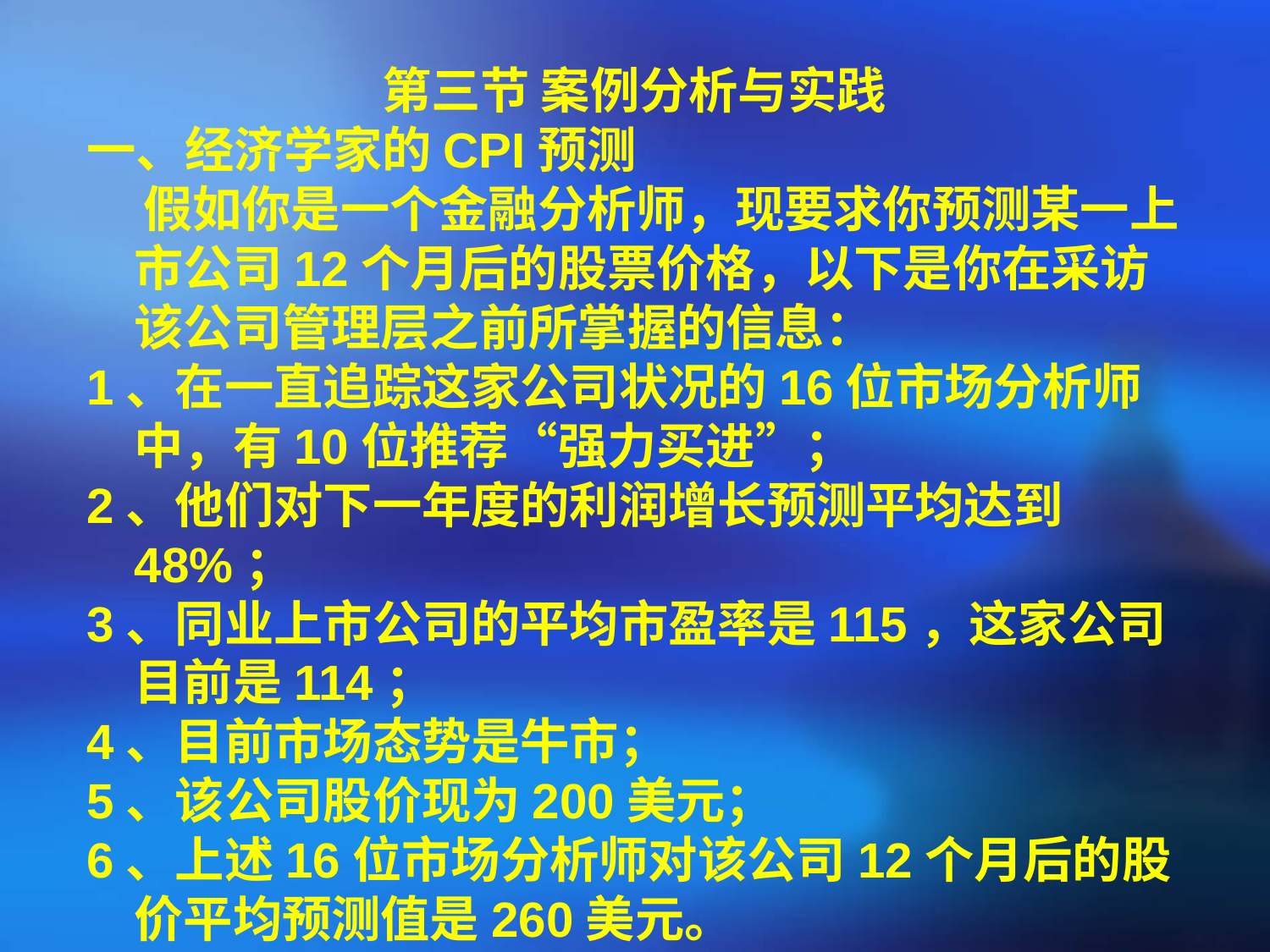

第三节 案例分析与实践
一、经济学家的CPI预测
    假如你是一个金融分析师，现要求你预测某一上市公司12个月后的股票价格，以下是你在采访该公司管理层之前所掌握的信息：
1、在一直追踪这家公司状况的16位市场分析师中，有10位推荐“强力买进”；
2、他们对下一年度的利润增长预测平均达到48%；
3、同业上市公司的平均市盈率是115，这家公司目前是114；
4、目前市场态势是牛市；
5、该公司股价现为200美元；
6、上述16位市场分析师对该公司12个月后的股价平均预测值是260美元。